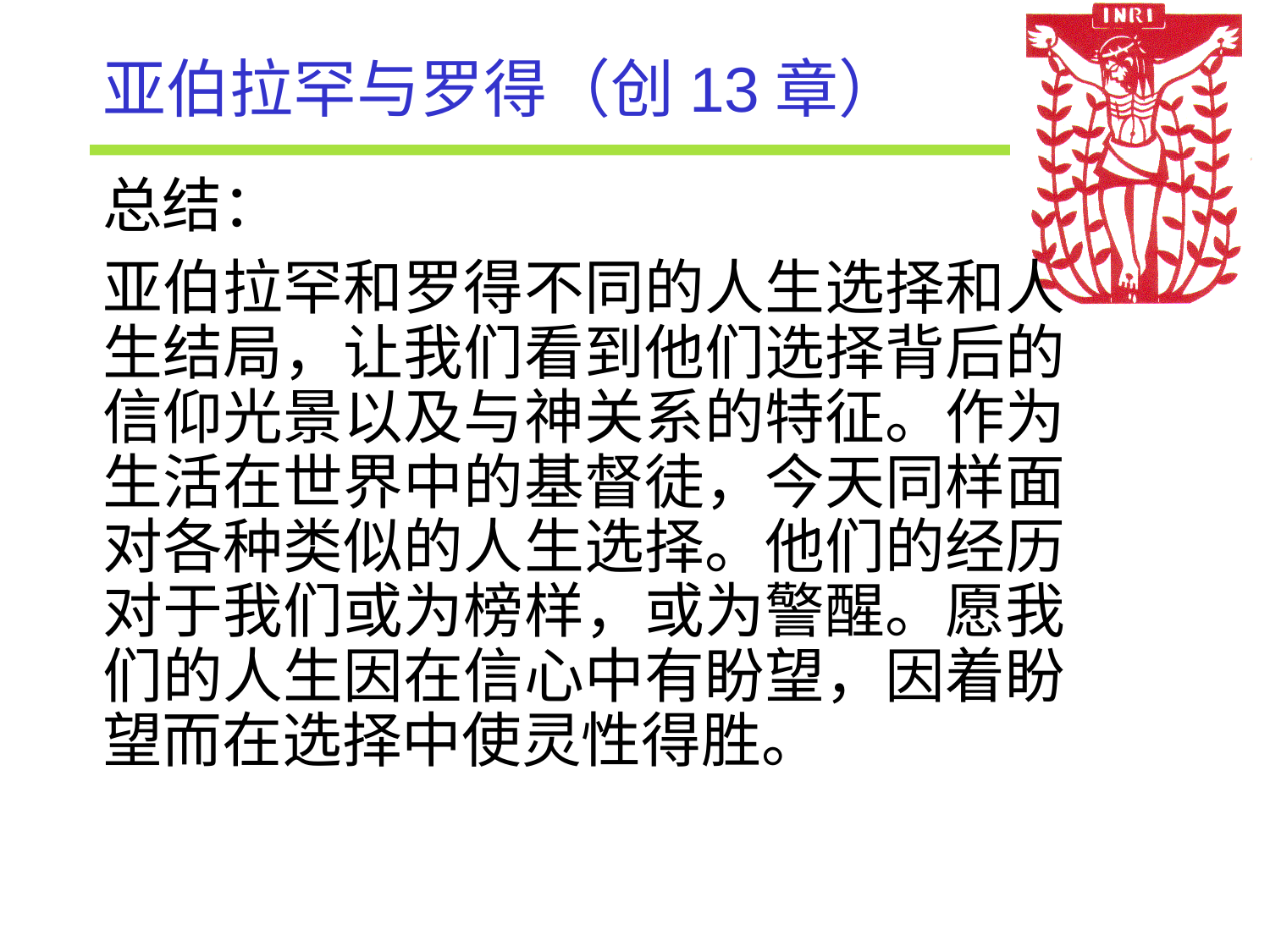

# 亚伯拉罕与罗得（创13章）
总结：
亚伯拉罕和罗得不同的人生选择和人生结局，让我们看到他们选择背后的信仰光景以及与神关系的特征。作为生活在世界中的基督徒，今天同样面对各种类似的人生选择。他们的经历对于我们或为榜样，或为警醒。愿我们的人生因在信心中有盼望，因着盼望而在选择中使灵性得胜。